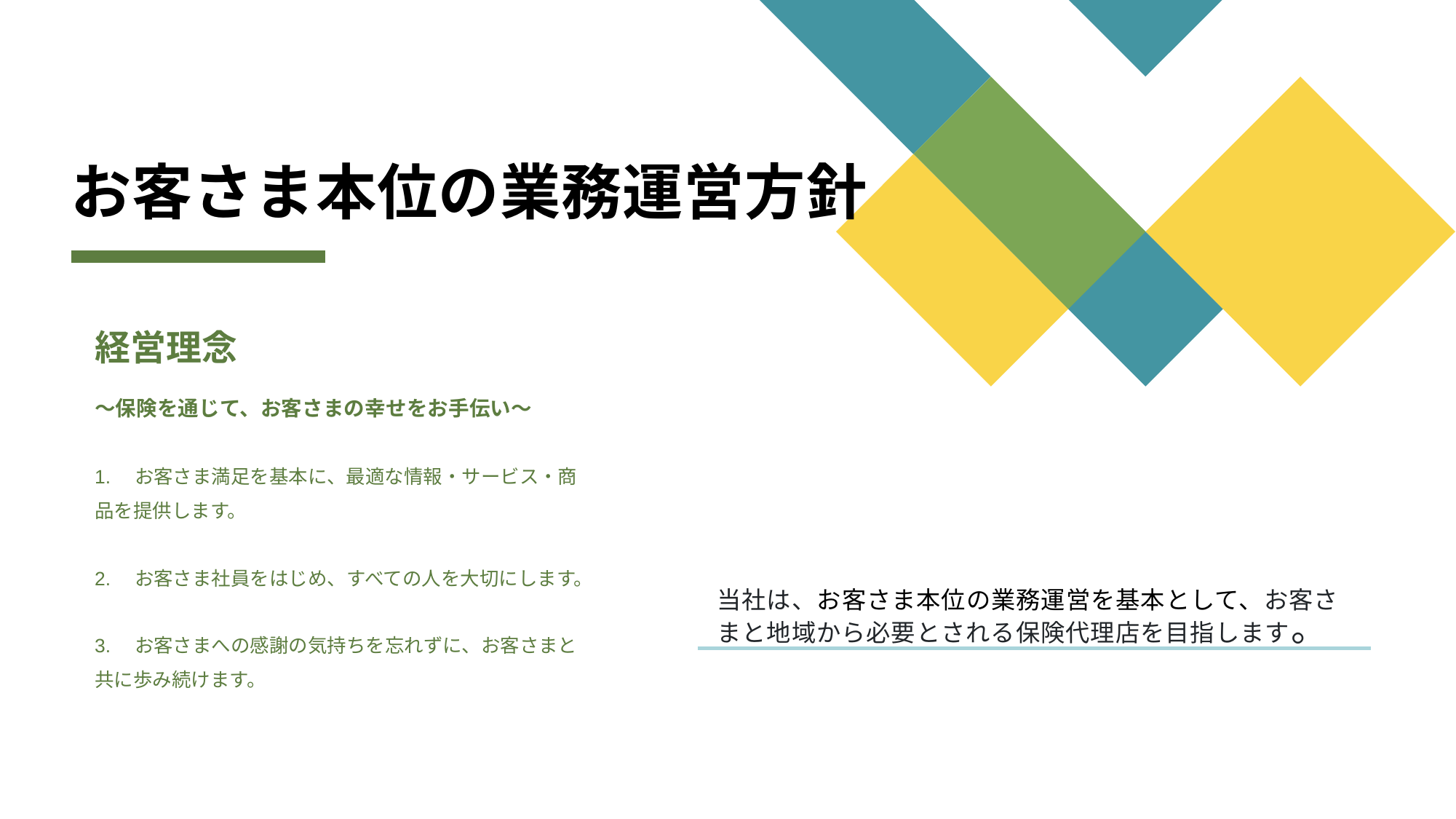

# お客さま本位の業務運営方針
経営理念
～保険を通じて、お客さまの幸せをお手伝い～
1.　お客さま満足を基本に、最適な情報・サービス・商品を提供します。
2.　お客さま社員をはじめ、すべての人を大切にします。
3.　お客さまへの感謝の気持ちを忘れずに、お客さまと共に歩み続けます。
当社は、お客さま本位の業務運営を基本として、お客さまと地域から必要とされる保険代理店を目指します。